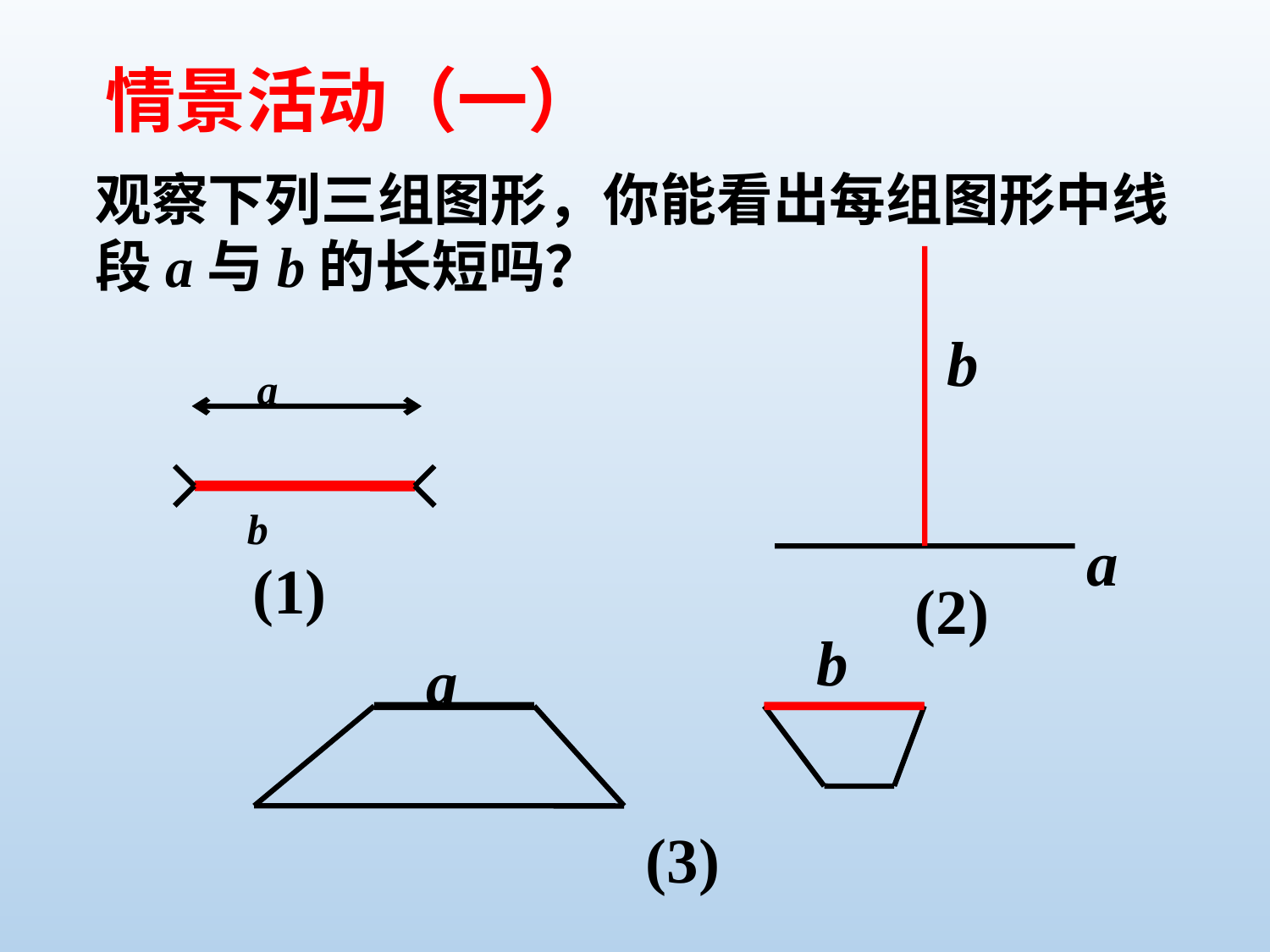

情景活动（一）
观察下列三组图形，你能看出每组图形中线段a与b的长短吗？

b
a

b
a
(1)

(2)
b
a

(3)